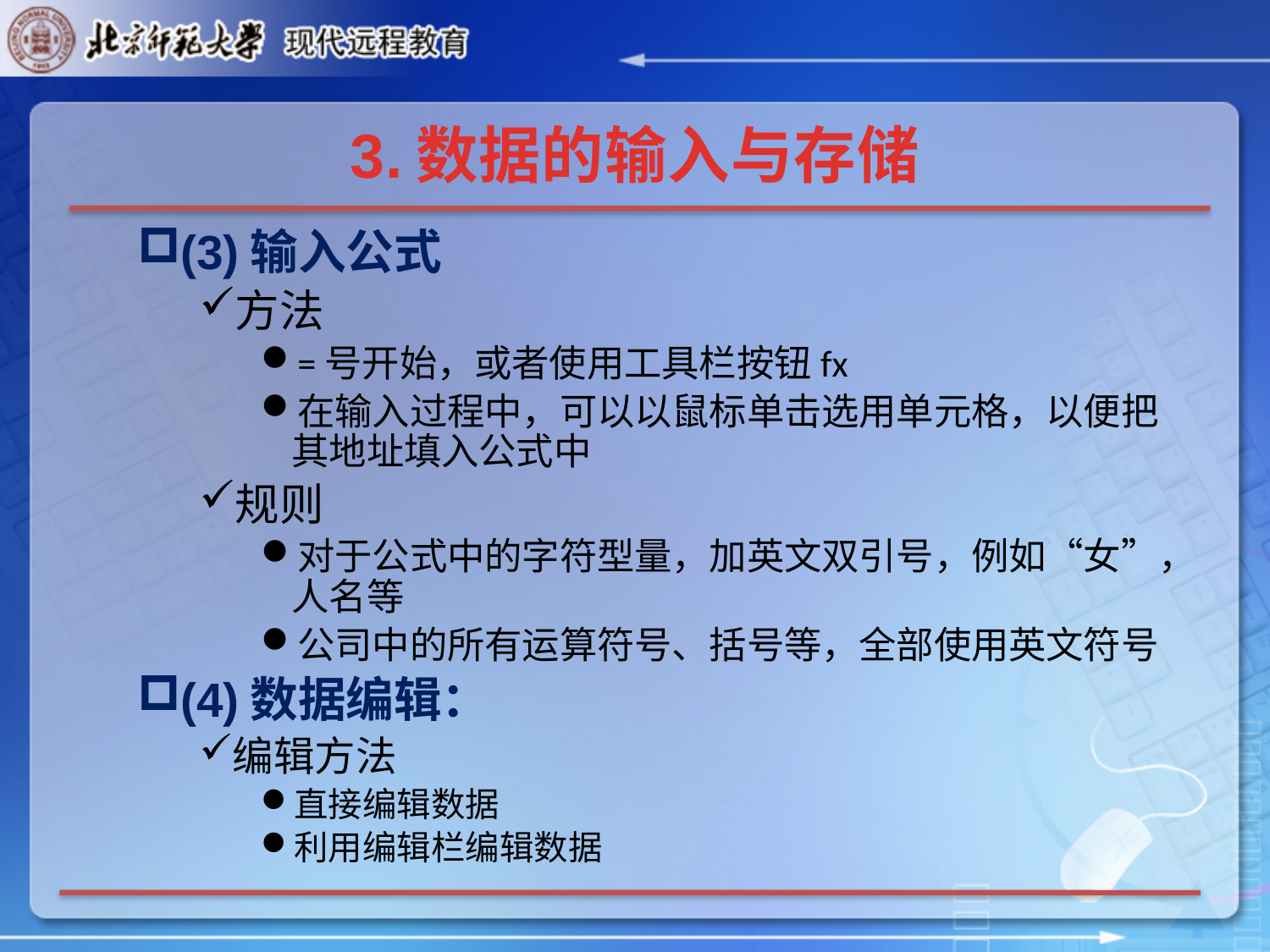

# 3.数据的输入与存储
(3)输入公式
方法
=号开始，或者使用工具栏按钮fx
在输入过程中，可以以鼠标单击选用单元格，以便把其地址填入公式中
规则
对于公式中的字符型量，加英文双引号，例如“女”，人名等
公司中的所有运算符号、括号等，全部使用英文符号
(4)数据编辑：
编辑方法
直接编辑数据
利用编辑栏编辑数据